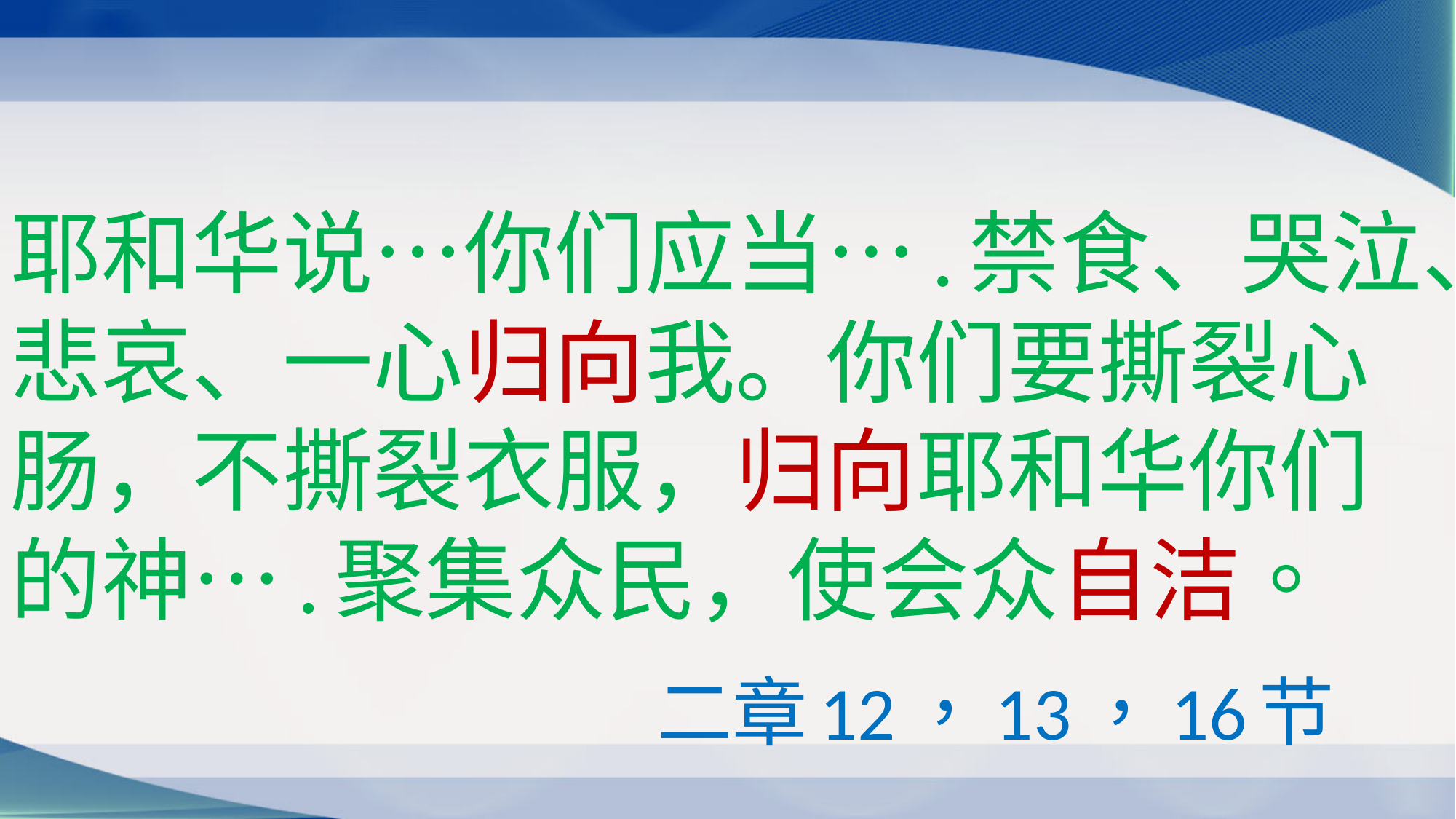

耶和华说…你们应当….禁食、哭泣、悲哀、一心归向我。你们要撕裂心肠，不撕裂衣服，归向耶和华你们的神….聚集众民，使会众自洁。
                               二章12，13，16节